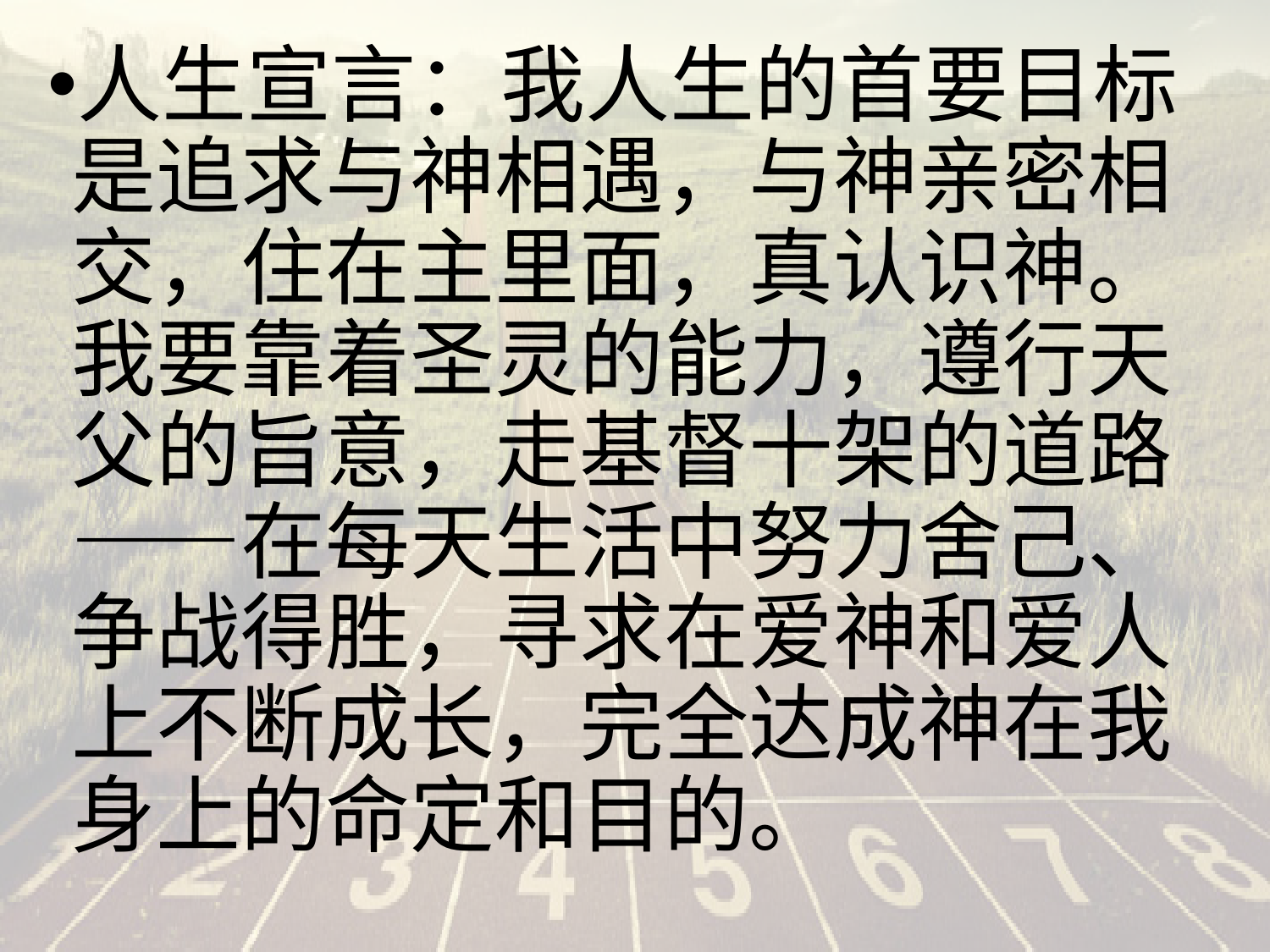

#
人生宣言：我人生的首要目标是追求与神相遇，与神亲密相交，住在主里面，真认识神。我要靠着圣灵的能力，遵行天父的旨意，走基督十架的道路——在每天生活中努力舍己、争战得胜，寻求在爱神和爱人上不断成长，完全达成神在我身上的命定和目的。